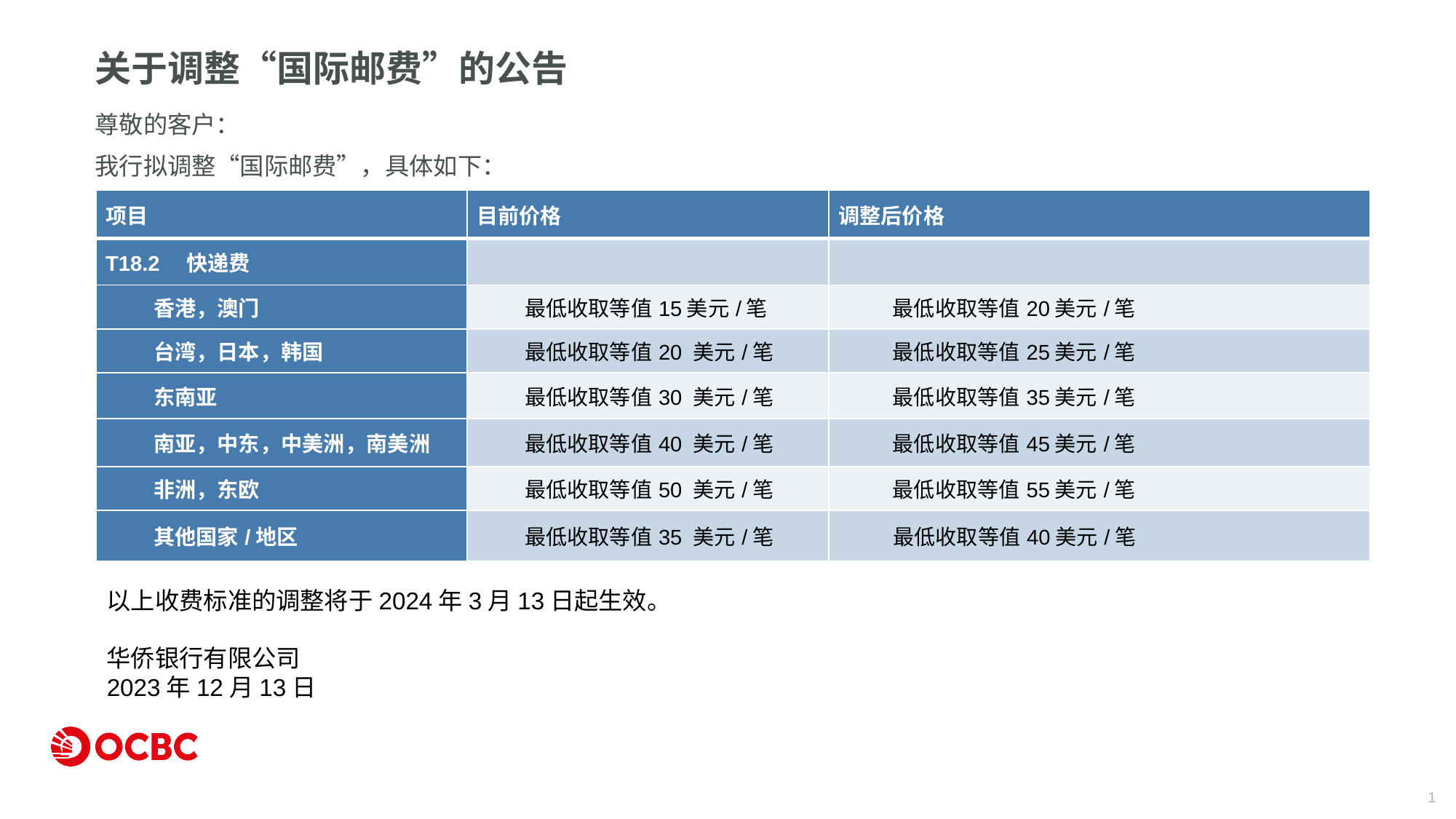

关于调整“国际邮费”的公告
尊敬的客户：
我行拟调整“国际邮费”，具体如下：

| 项目 | 目前价格 | 调整后价格 |
| --- | --- | --- |
| T18.2  快递费 |  |  |
| 香港，澳门 | 最低收取等值15美元/笔 | 最低收取等值20美元/笔 |
| 台湾，日本，韩国 | 最低收取等值20 美元/笔 | 最低收取等值25美元/笔 |
| 东南亚 | 最低收取等值30 美元/笔 | 最低收取等值35美元/笔 |
| 南亚，中东，中美洲，南美洲 | 最低收取等值40 美元/笔 | 最低收取等值45美元/笔 |
| 非洲，东欧 | 最低收取等值50 美元/笔 | 最低收取等值55美元/笔 |
| 其他国家/地区 | 最低收取等值35 美元/笔 | 最低收取等值40美元/笔 |

以上收费标准的调整将于2024年3月13日起生效。

华侨银行有限公司
2023年12月13日
1